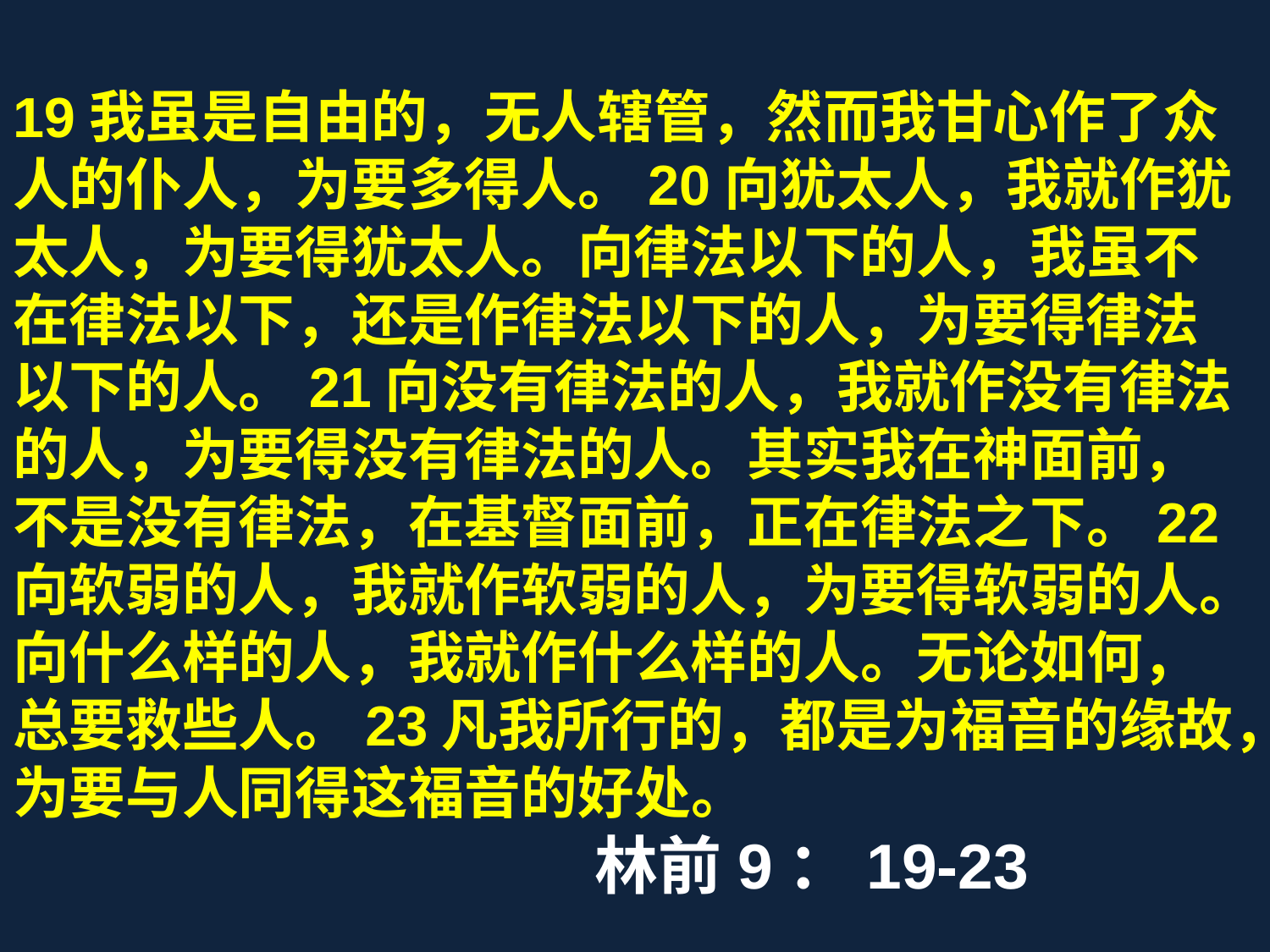

19我虽是自由的，无人辖管，然而我甘心作了众人的仆人，为要多得人。20向犹太人，我就作犹太人，为要得犹太人。向律法以下的人，我虽不在律法以下，还是作律法以下的人，为要得律法以下的人。21向没有律法的人，我就作没有律法的人，为要得没有律法的人。其实我在神面前，不是没有律法，在基督面前，正在律法之下。22向软弱的人，我就作软弱的人，为要得软弱的人。向什么样的人，我就作什么样的人。无论如何，总要救些人。23凡我所行的，都是为福音的缘故，为要与人同得这福音的好处。
                                           林前9：19-23